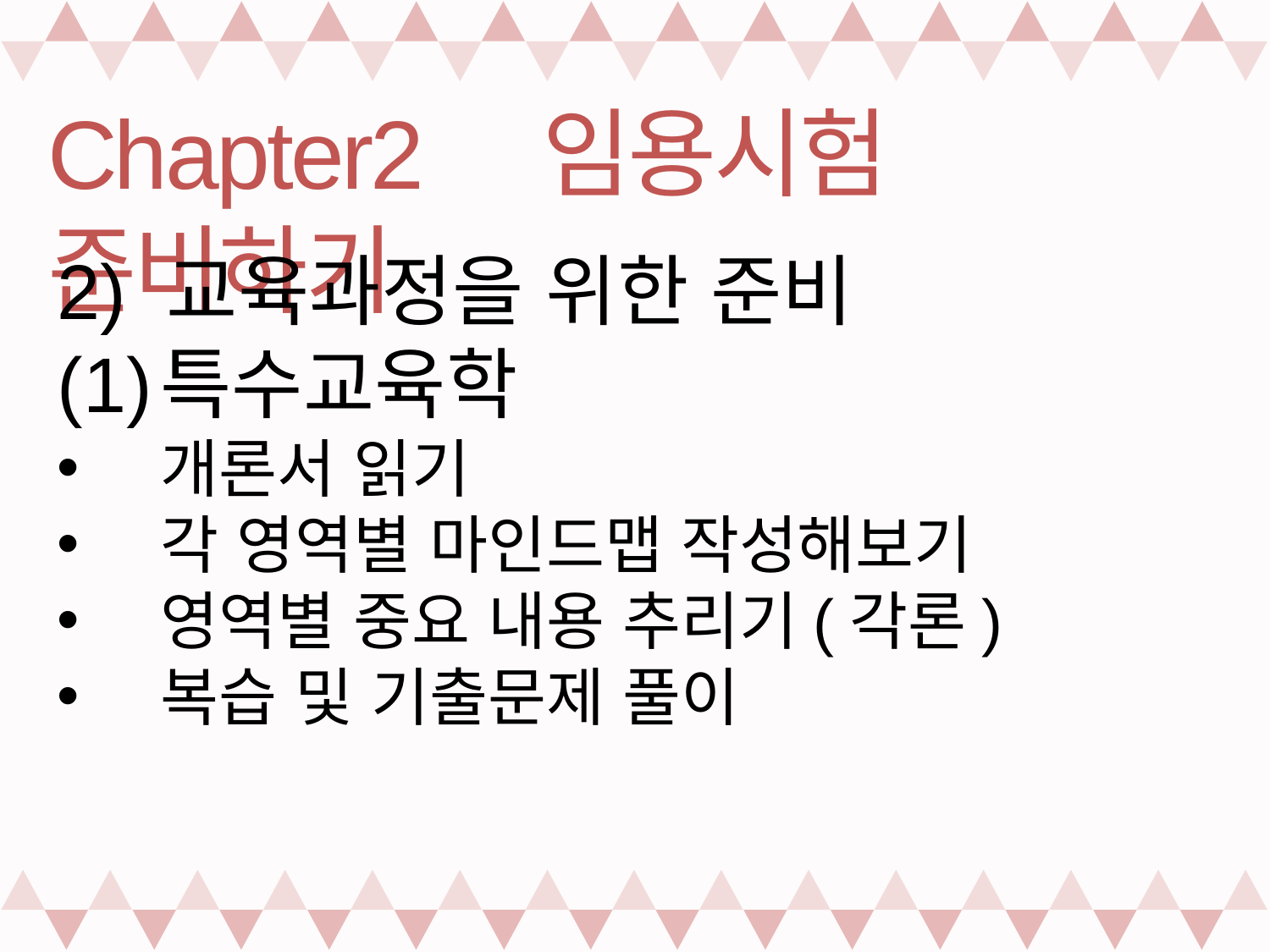

Chapter2    임용시험 준비하기
2) 교육과정을 위한 준비
특수교육학
개론서 읽기
각 영역별 마인드맵 작성해보기
영역별 중요 내용 추리기(각론)
복습 및 기출문제 풀이